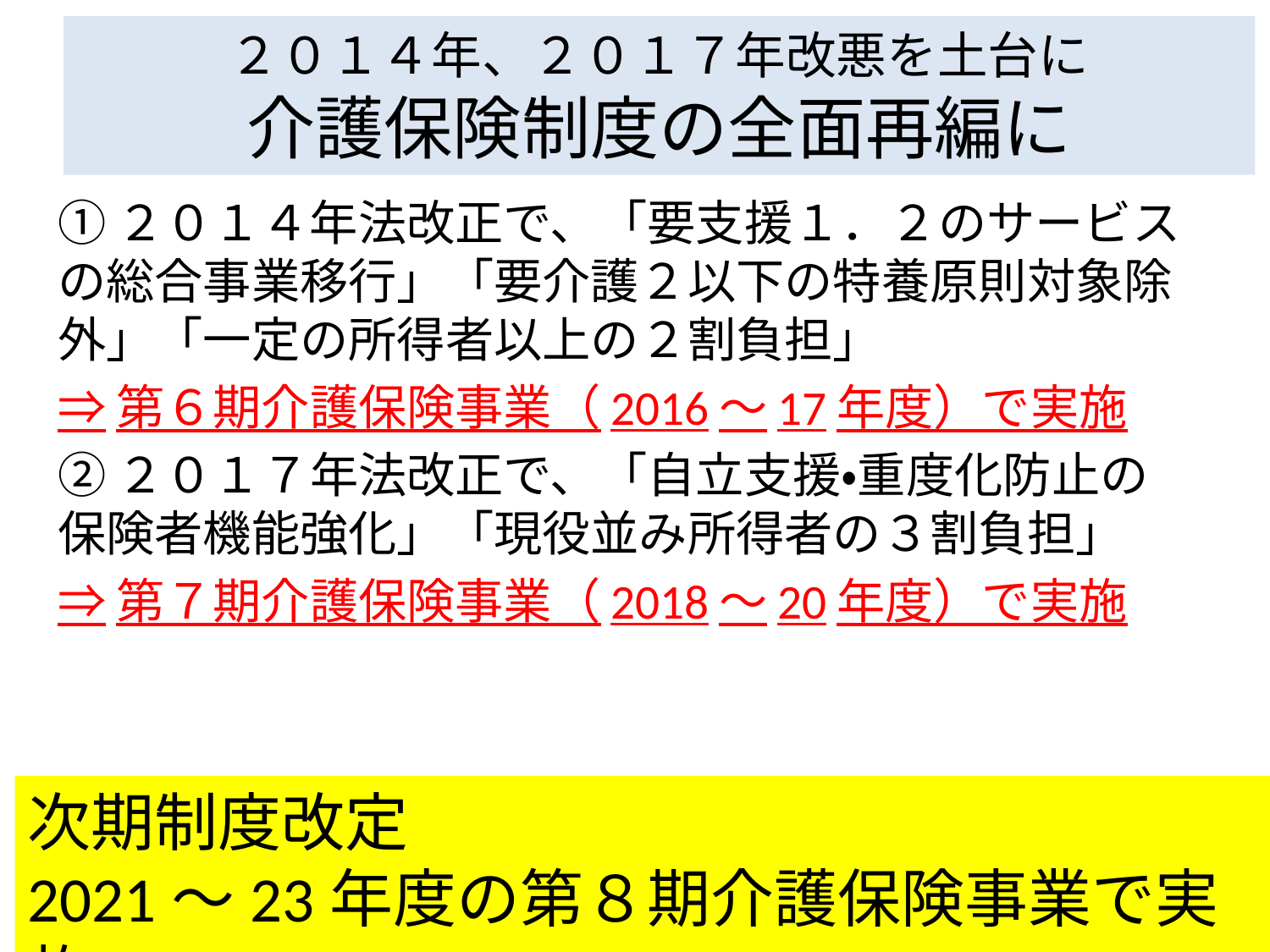

# ２０１４年、２０１７年改悪を土台に 介護保険制度の全面再編に
①２０１４年法改正で、「要支援１．２のサービスの総合事業移行」「要介護２以下の特養原則対象除外」「一定の所得者以上の２割負担」
⇒第６期介護保険事業（2016～17年度）で実施
②２０１７年法改正で、「自立支援・重度化防止の保険者機能強化」「現役並み所得者の３割負担」
⇒第７期介護保険事業（2018～20年度）で実施
次期制度改定
2021～23年度の第８期介護保険事業で実施